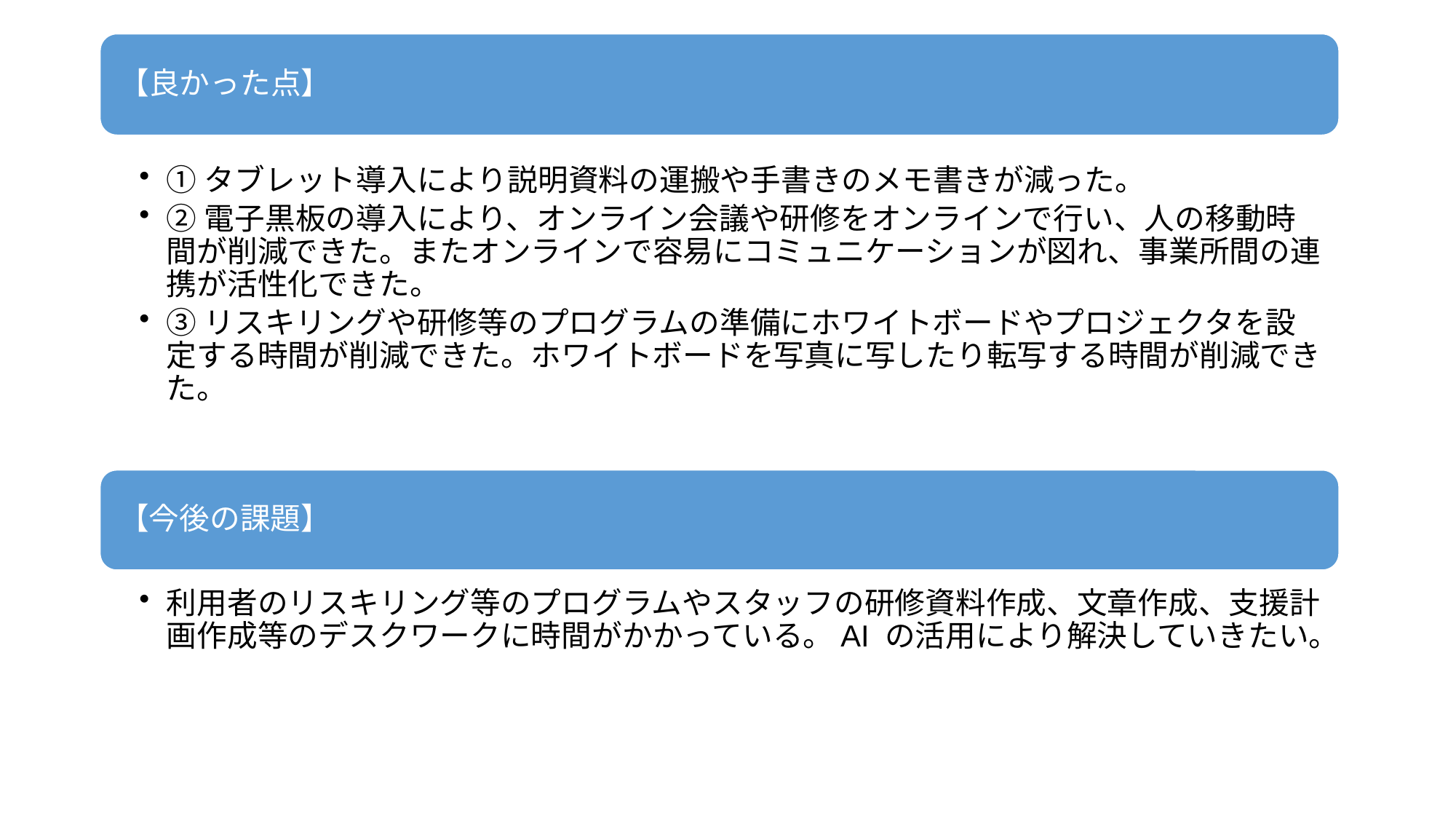

【良かった点】
①タブレット導入により説明資料の運搬や手書きのメモ書きが減った。
②電子黒板の導入により、オンライン会議や研修をオンラインで行い、人の移動時間が削減できた。またオンラインで容易にコミュニケーションが図れ、事業所間の連携が活性化できた。
③リスキリングや研修等のプログラムの準備にホワイトボードやプロジェクタを設定する時間が削減できた。ホワイトボードを写真に写したり転写する時間が削減できた。

【今後の課題】
利用者のリスキリング等のプログラムやスタッフの研修資料作成、文章作成、支援計画作成等のデスクワークに時間がかかっている。AI の活用により解決していきたい。